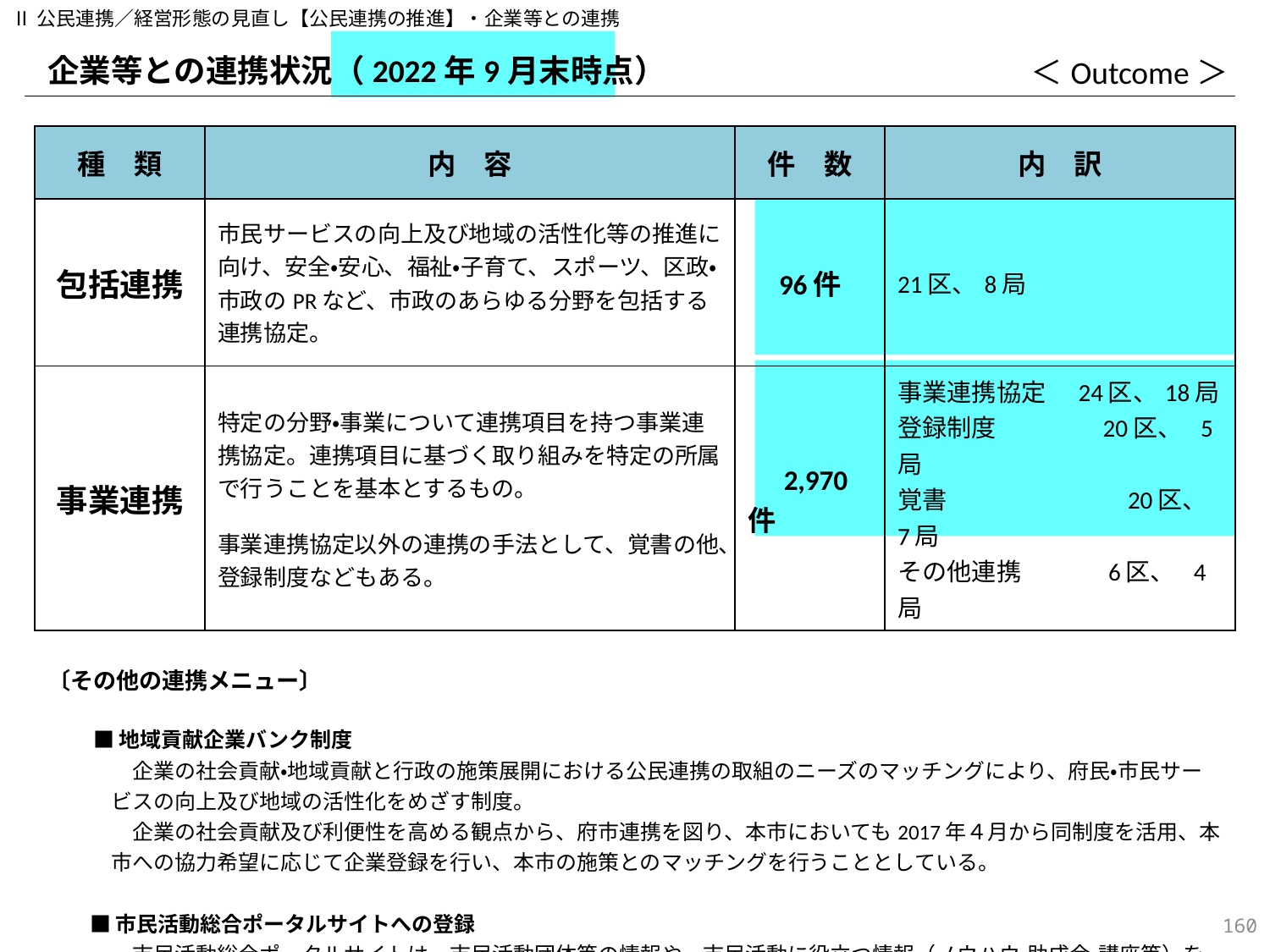

Ⅱ公民連携／経営形態の見直し【公民連携の推進】・企業等との連携

企業等との連携状況（2022年9月末時点）
＜Outcome＞
| 種　類 | 内　容 | 件　数 | 内　訳 |
| --- | --- | --- | --- |
| 包括連携 | 市民サービスの向上及び地域の活性化等の推進に向け、安全・安心、福祉・子育て、スポーツ、区政・市政のPRなど、市政のあらゆる分野を包括する連携協定。 | 96件 | 21区、8局 |
| 事業連携 | 特定の分野・事業について連携項目を持つ事業連携協定。連携項目に基づく取り組みを特定の所属で行うことを基本とするもの。 事業連携協定以外の連携の手法として、覚書の他、登録制度などもある。 | 2,970件 | 事業連携協定　24区、18局 登録制度　　　　20区、 5局 覚書　　　　　　　20区、 7局 その他連携　　 　6区、 4局 |
| 〔その他の連携メニュー〕 　　■ 地域貢献企業バンク制度 　企業の社会貢献・地域貢献と行政の施策展開における公民連携の取組のニーズのマッチングにより、府民・市民サービスの向上及び地域の活性化をめざす制度。 　企業の社会貢献及び利便性を高める観点から、府市連携を図り、本市においても2017年４月から同制度を活用、本市への協力希望に応じて企業登録を行い、本市の施策とのマッチングを行うこととしている。 　　　 　　■ 市民活動総合ポータルサイトへの登録 　市民活動総合ポータルサイトは、市民活動団体等の情報や、市民活動に役立つ情報（ノウハウ・助成金・講座等）をインターネット上で収集・発信するもの。 　企業として団体登録することで、企業の持つノウハウや場所・資金等の資源提供情報や社会貢献活動についても、市民活動団体向けに情報発信している。 |  |  |  |

160